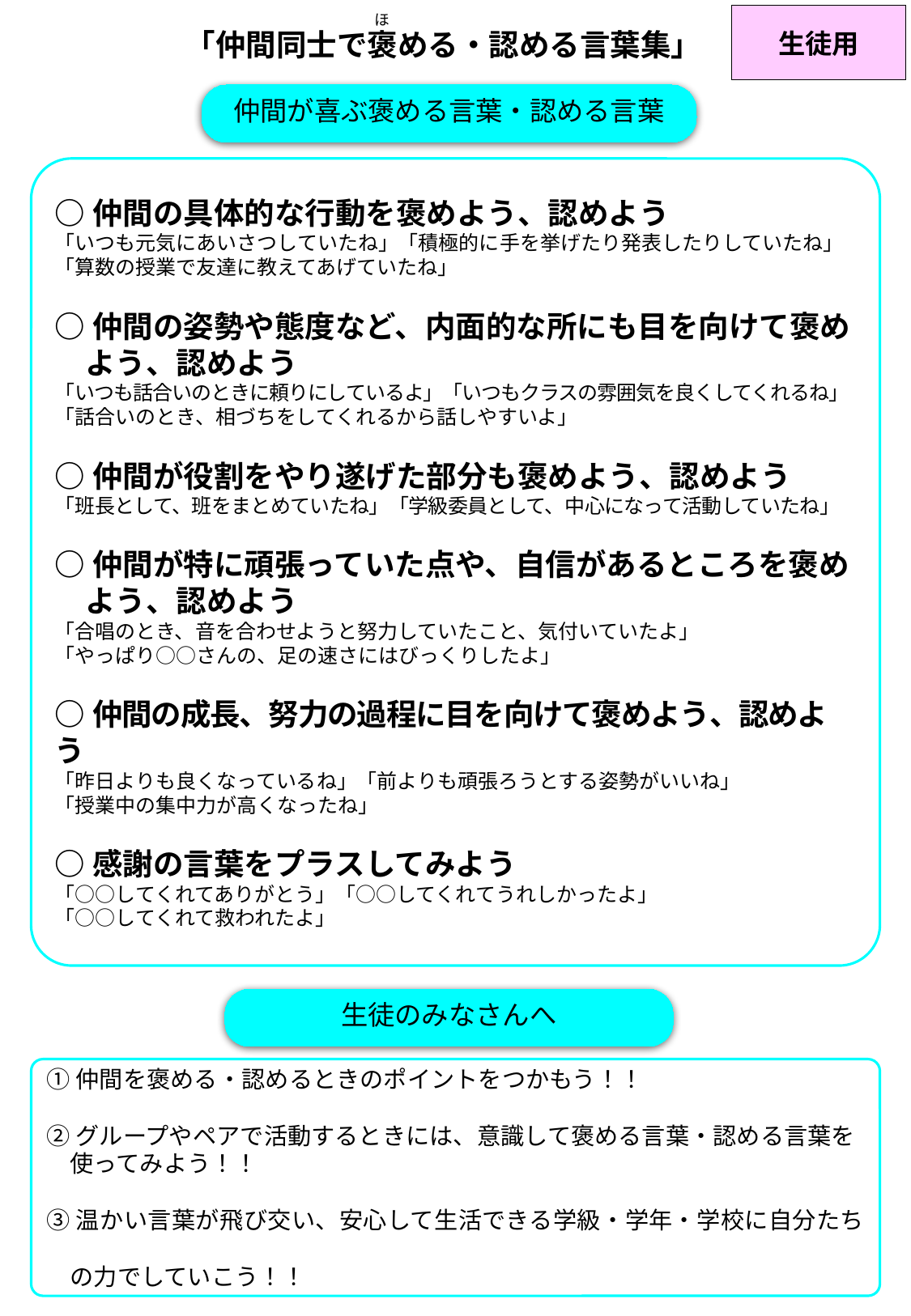

ほ
生徒用
「仲間同士で褒める・認める言葉集」
仲間が喜ぶ褒める言葉・認める言葉
○仲間の具体的な行動を褒めよう、認めよう
「いつも元気にあいさつしていたね」「積極的に手を挙げたり発表したりしていたね」
「算数の授業で友達に教えてあげていたね」

○仲間の姿勢や態度など、内面的な所にも目を向けて褒め
　よう、認めよう
「いつも話合いのときに頼りにしているよ」「いつもクラスの雰囲気を良くしてくれるね」「話合いのとき、相づちをしてくれるから話しやすいよ」

○仲間が役割をやり遂げた部分も褒めよう、認めよう
「班長として、班をまとめていたね」「学級委員として、中心になって活動していたね」

○仲間が特に頑張っていた点や、自信があるところを褒め
　よう、認めよう
「合唱のとき、音を合わせようと努力していたこと、気付いていたよ」
「やっぱり○○さんの、足の速さにはびっくりしたよ」

○仲間の成長、努力の過程に目を向けて褒めよう、認めよう
「昨日よりも良くなっているね」「前よりも頑張ろうとする姿勢がいいね」
「授業中の集中力が高くなったね」

○感謝の言葉をプラスしてみよう
「○○してくれてありがとう」「○○してくれてうれしかったよ」
「○○してくれて救われたよ」
生徒のみなさんへ
①仲間を褒める・認めるときのポイントをつかもう！！

②グループやペアで活動するときには、意識して褒める言葉・認める言葉を
　使ってみよう！！

③温かい言葉が飛び交い、安心して生活できる学級・学年・学校に自分たち
　の力でしていこう！！